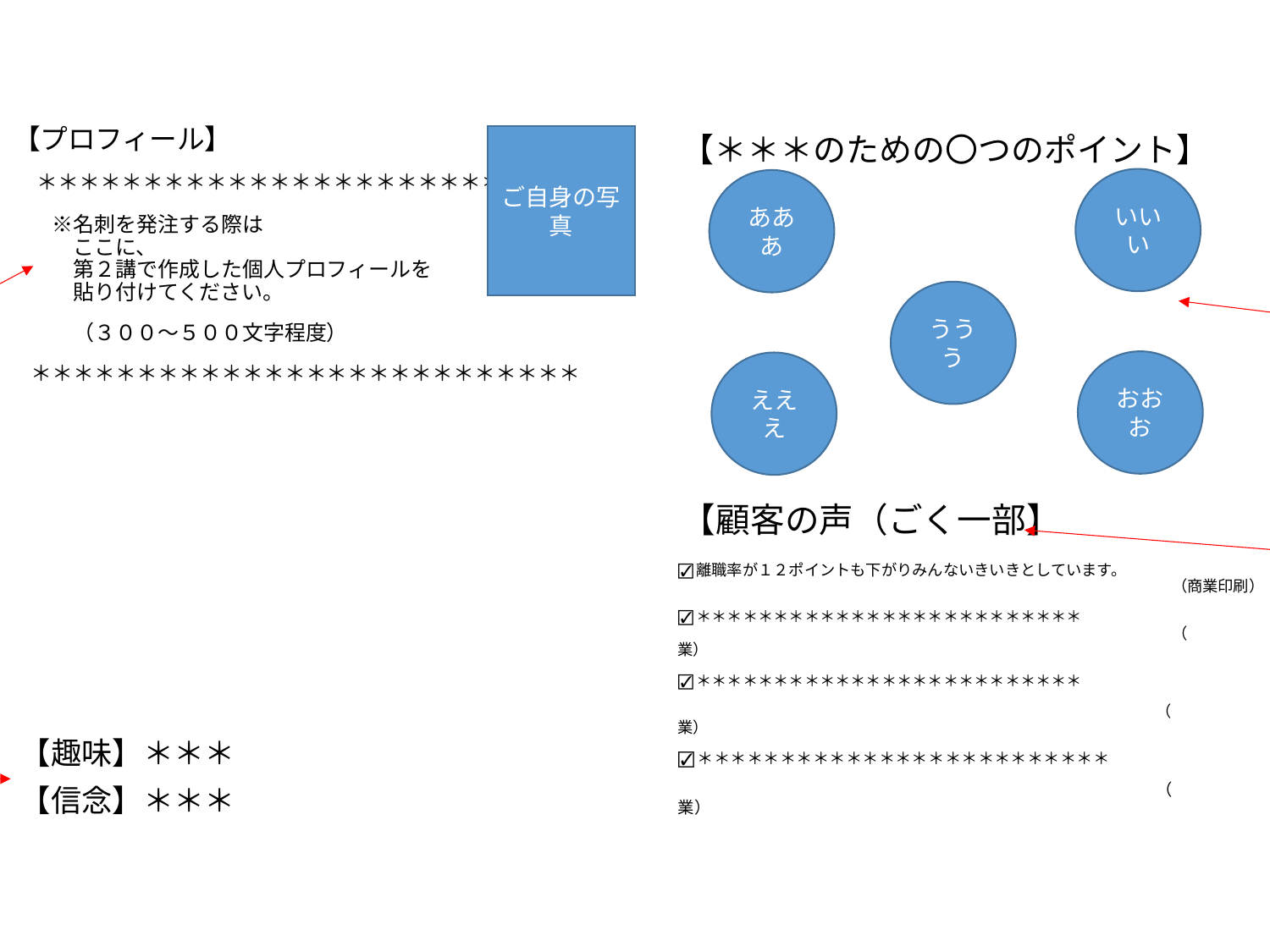

【プロフィール】
ご自身の写真
【＊＊＊のための〇つのポイント】

　＊＊＊＊＊＊＊＊＊＊＊＊＊＊＊＊＊＊＊＊＊＊＊＊＊＊
　　※名刺を発注する際は
　　　ここに、
　　　第２講で作成した個人プロフィールを
　　　貼り付けてください。
　　　（３００～５００文字程度）
　＊＊＊＊＊＊＊＊＊＊＊＊＊＊＊＊＊＊＊＊＊＊＊＊＊＊

いいい
あああ
ううう
【不安の解消】
・ノウハウの図解
・選ばれる理由
・メリット　など
≪全体課題≫
第２講の課題
おおお
えええ
【顧客の声（ごく一部】

【購入後のイメージ】
・実績
・顧客の声　など
≪全体課題≫

☑離職率が１２ポイントも下がりみんないきいきとしています。
　　　　　　　　　　　　　　　　　　　　　　　　　　　　　　　　（商業印刷）
☑＊＊＊＊＊＊＊＊＊＊＊＊＊＊＊＊＊＊＊＊＊＊＊＊＊
　　　　　　　　　　　　　　　　　　　　　　　　　　　　　　　　（　　　　　業）
☑＊＊＊＊＊＊＊＊＊＊＊＊＊＊＊＊＊＊＊＊＊＊＊＊＊
　　　　　　　　　　　　　　　　　　　　　　　　　　　　　　　（　　　　　　業）
☑＊＊＊＊＊＊＊＊＊＊＊＊＊＊＊＊＊＊＊＊＊＊＊＊＊
　　　　　　　　　　　　　　　　　　　　　　　　　　　　　（　　　　　　業）

【趣味】＊＊＊
【信念】＊＊＊
共感される信念を